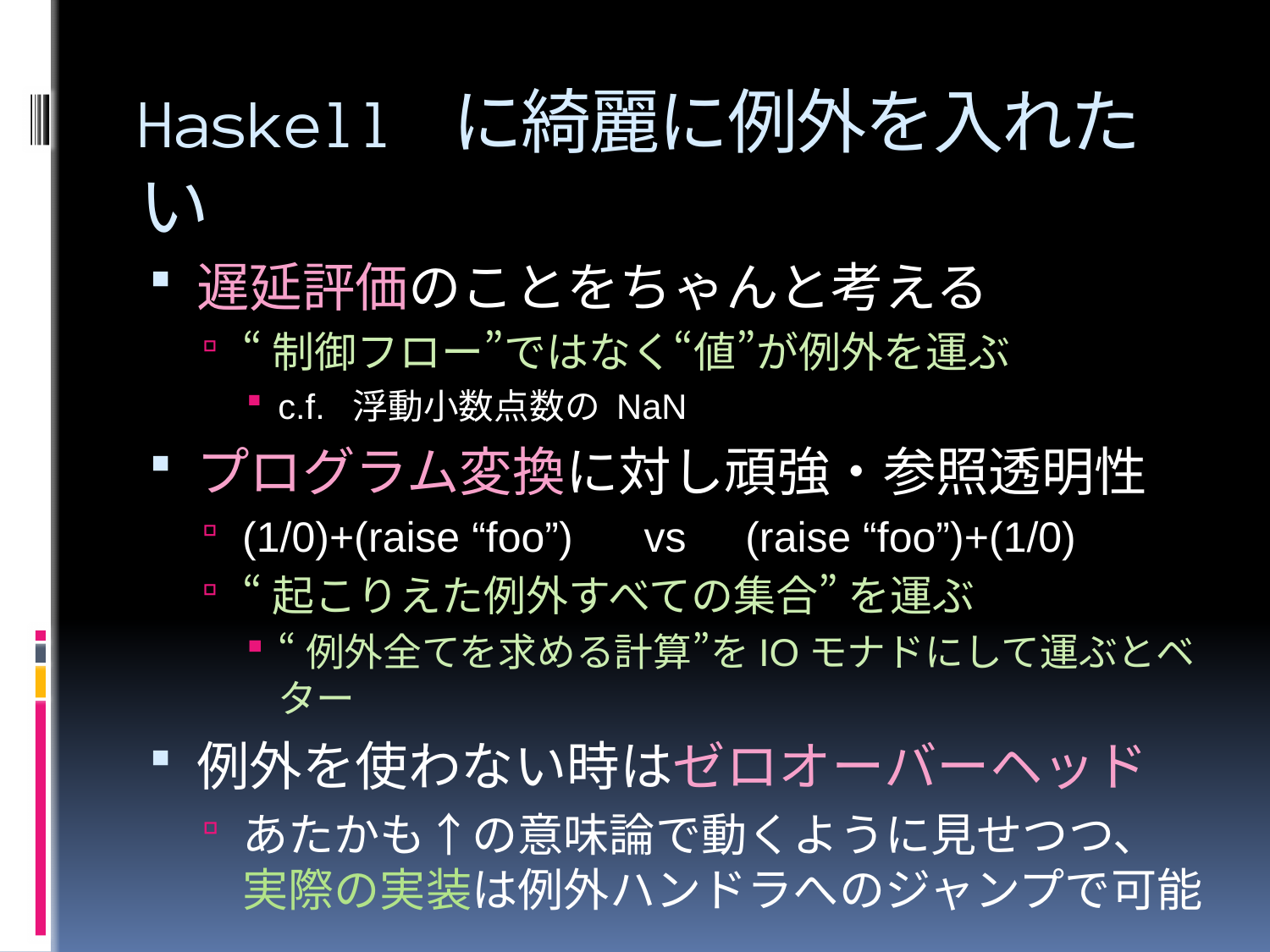

# Haskell に綺麗に例外を入れたい
遅延評価のことをちゃんと考える
“制御フロー”ではなく“値”が例外を運ぶ
c.f.  浮動小数点数の NaN
プログラム変換に対し頑強・参照透明性
(1/0)+(raise “foo”)      vs     (raise “foo”)+(1/0)
“起こりえた例外すべての集合” を運ぶ
“例外全てを求める計算”をIOモナドにして運ぶとベター
例外を使わない時はゼロオーバーヘッド
あたかも↑の意味論で動くように見せつつ、
実際の実装は例外ハンドラへのジャンプで可能